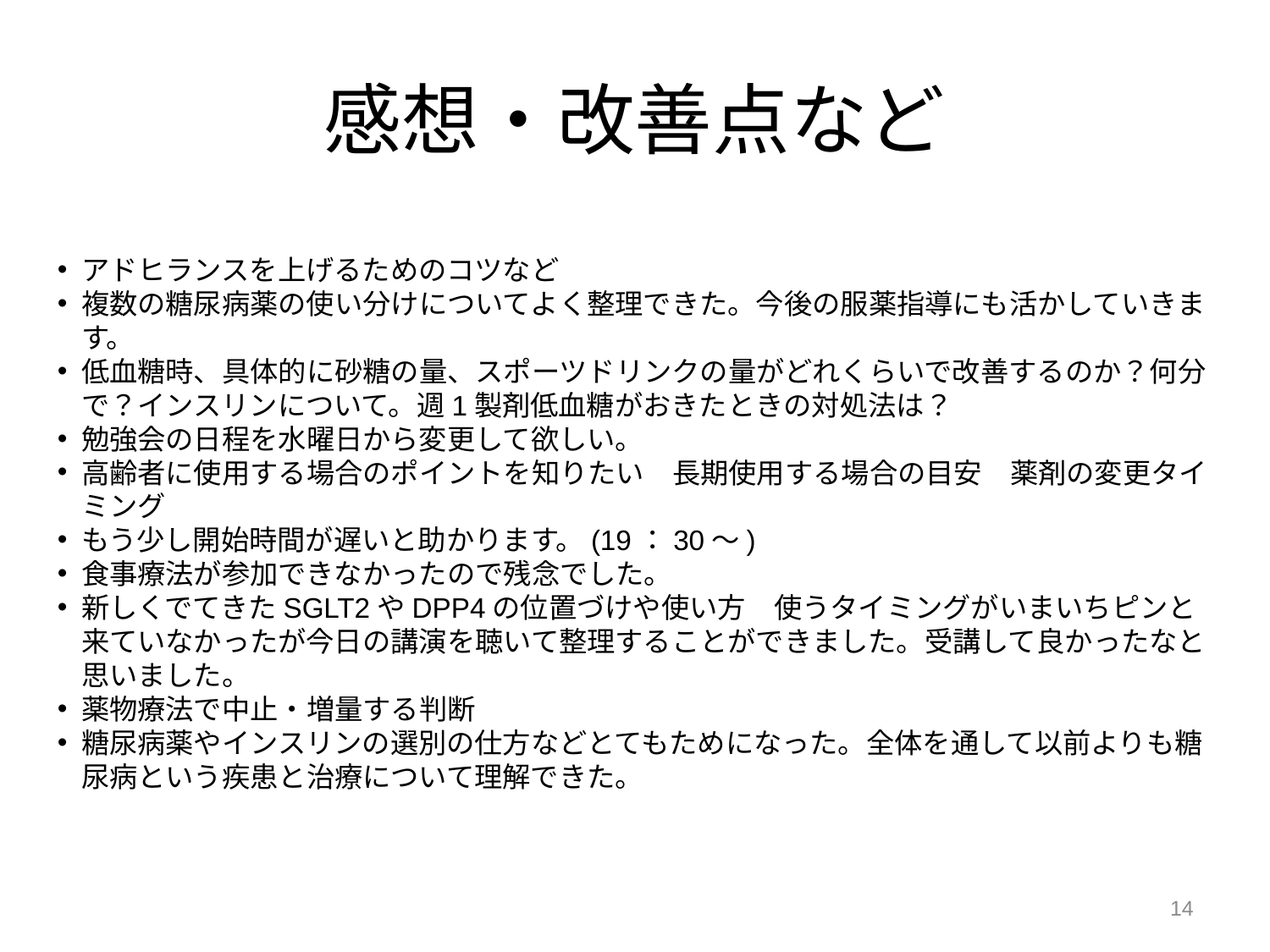

# 感想・改善点など
アドヒランスを上げるためのコツなど
複数の糖尿病薬の使い分けについてよく整理できた。今後の服薬指導にも活かしていきます。
低血糖時、具体的に砂糖の量、スポーツドリンクの量がどれくらいで改善するのか？何分で？インスリンについて。週1製剤低血糖がおきたときの対処法は？
勉強会の日程を水曜日から変更して欲しい。
高齢者に使用する場合のポイントを知りたい　長期使用する場合の目安　薬剤の変更タイミング
もう少し開始時間が遅いと助かります。(19：30～)
食事療法が参加できなかったので残念でした。
新しくでてきたSGLT2やDPP4の位置づけや使い方　使うタイミングがいまいちピンと来ていなかったが今日の講演を聴いて整理することができました。受講して良かったなと思いました。
薬物療法で中止・増量する判断
糖尿病薬やインスリンの選別の仕方などとてもためになった。全体を通して以前よりも糖尿病という疾患と治療について理解できた。

14